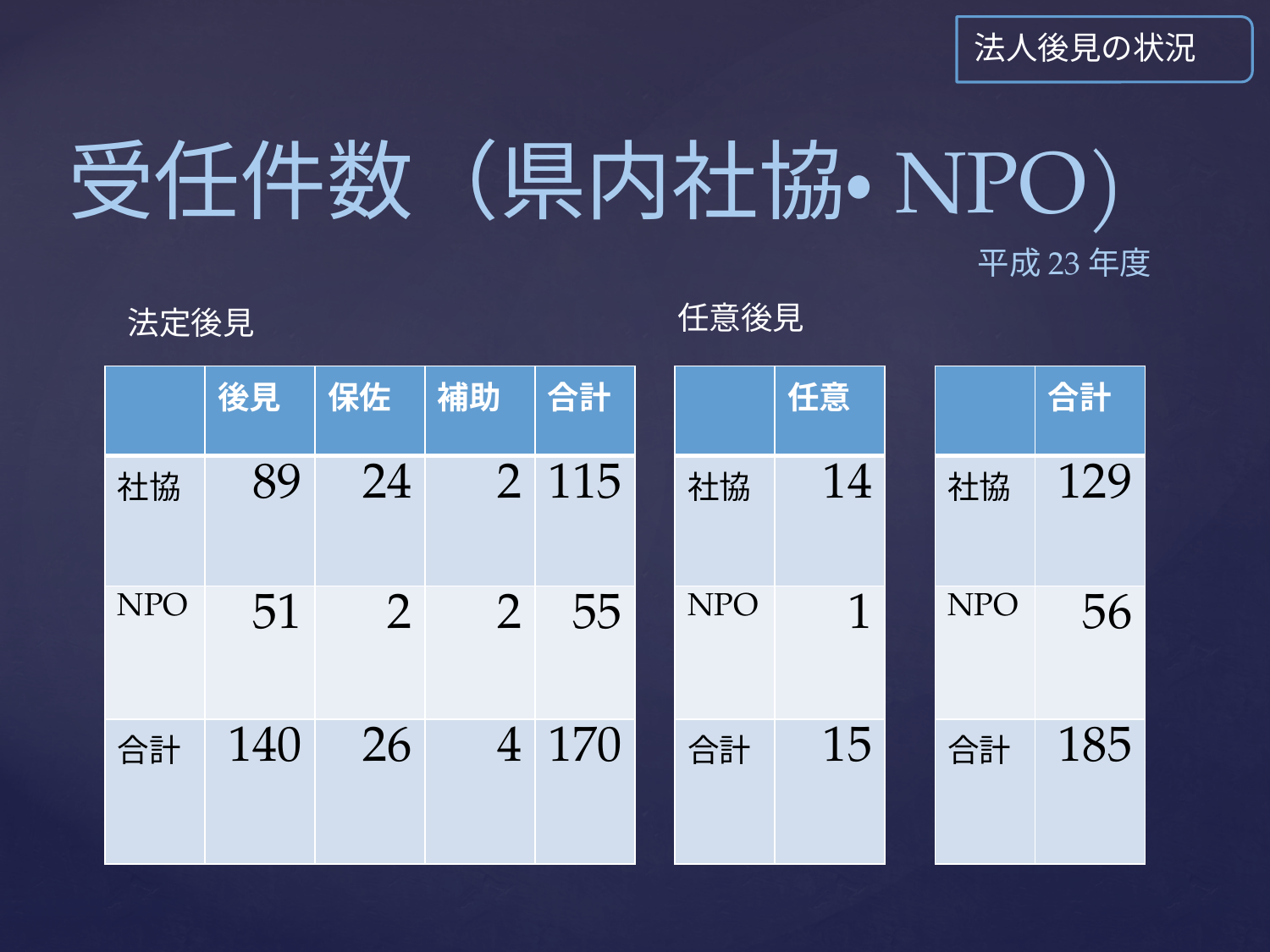

法人後見の状況
# 受任件数（県内社協・NPO)
平成23年度

任意後見
法定後見
|  | 後見 | 保佐 | 補助 | 合計 |
| --- | --- | --- | --- | --- |
| 社協 | 89 | 24 | 2 | 115 |
| NPO | 51 | 2 | 2 | 55 |
| 合計 | 140 | 26 | 4 | 170 |
|  | 任意 |
| --- | --- |
| 社協 | 14 |
| NPO | 1 |
| 合計 | 15 |
|  | 合計 |
| --- | --- |
| 社協 | 129 |
| NPO | 56 |
| 合計 | 185 |